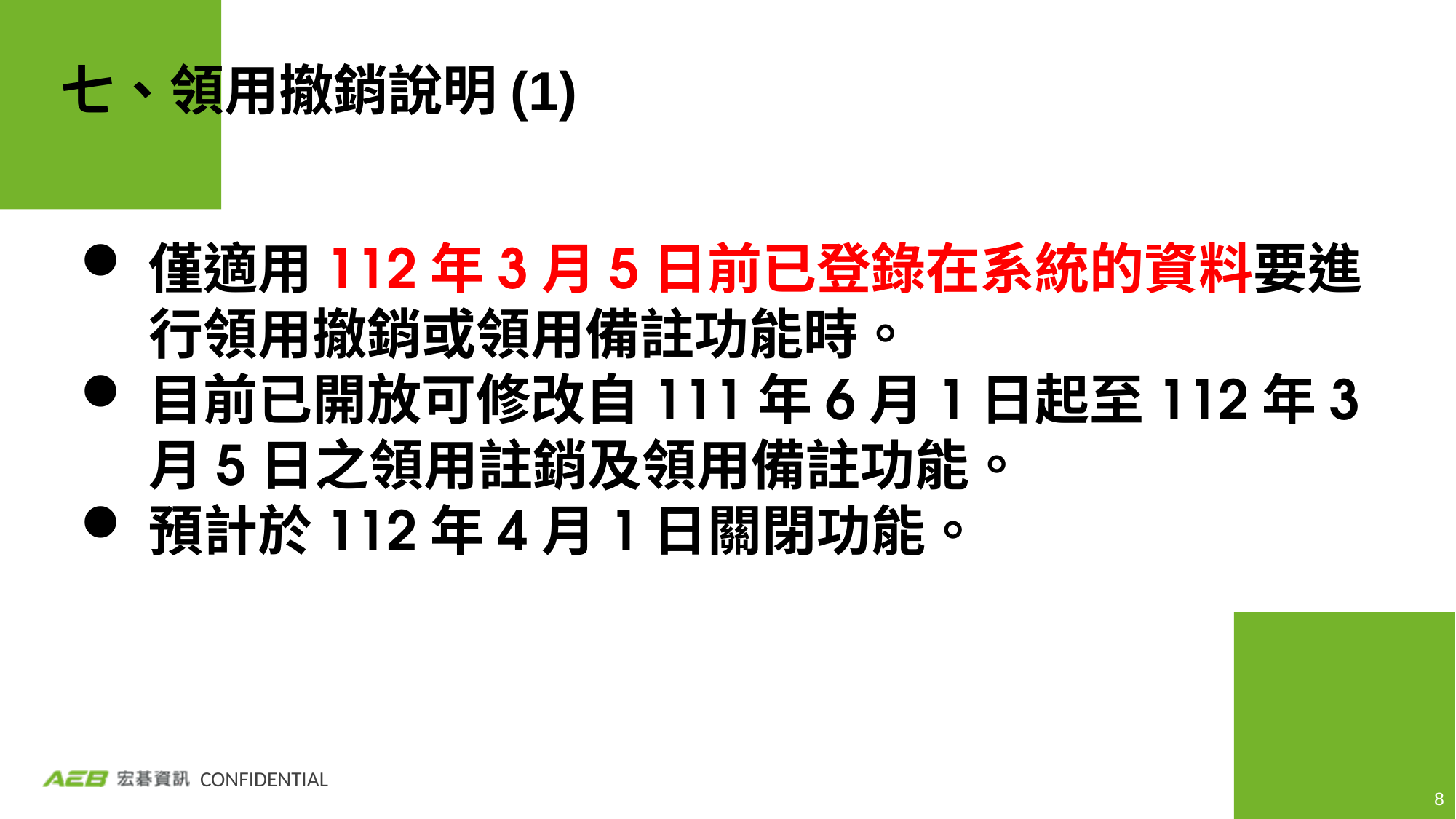

七、領用撤銷說明(1)
僅適用112年3月5日前已登錄在系統的資料要進行領用撤銷或領用備註功能時。
目前已開放可修改自111年6月1日起至112年3月5日之領用註銷及領用備註功能。
預計於112年4月1日關閉功能。
8